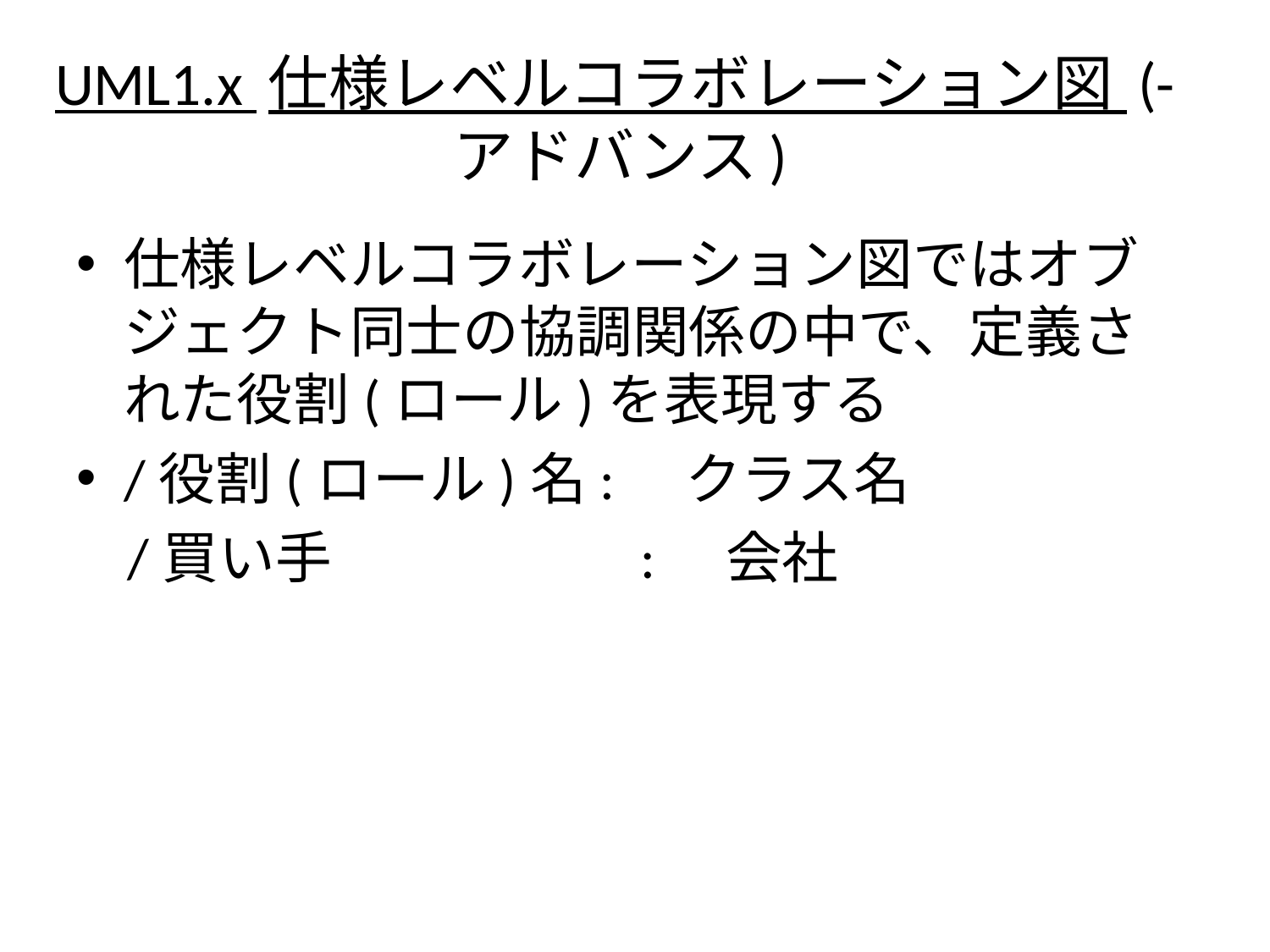

# UML1.x 仕様レベルコラボレーション図 (-アドバンス)
仕様レベルコラボレーション図ではオブジェクト同士の協調関係の中で、定義された役割(ロール)を表現する
/役割(ロール)名:　クラス名
    /買い手　　　　　 :　会社